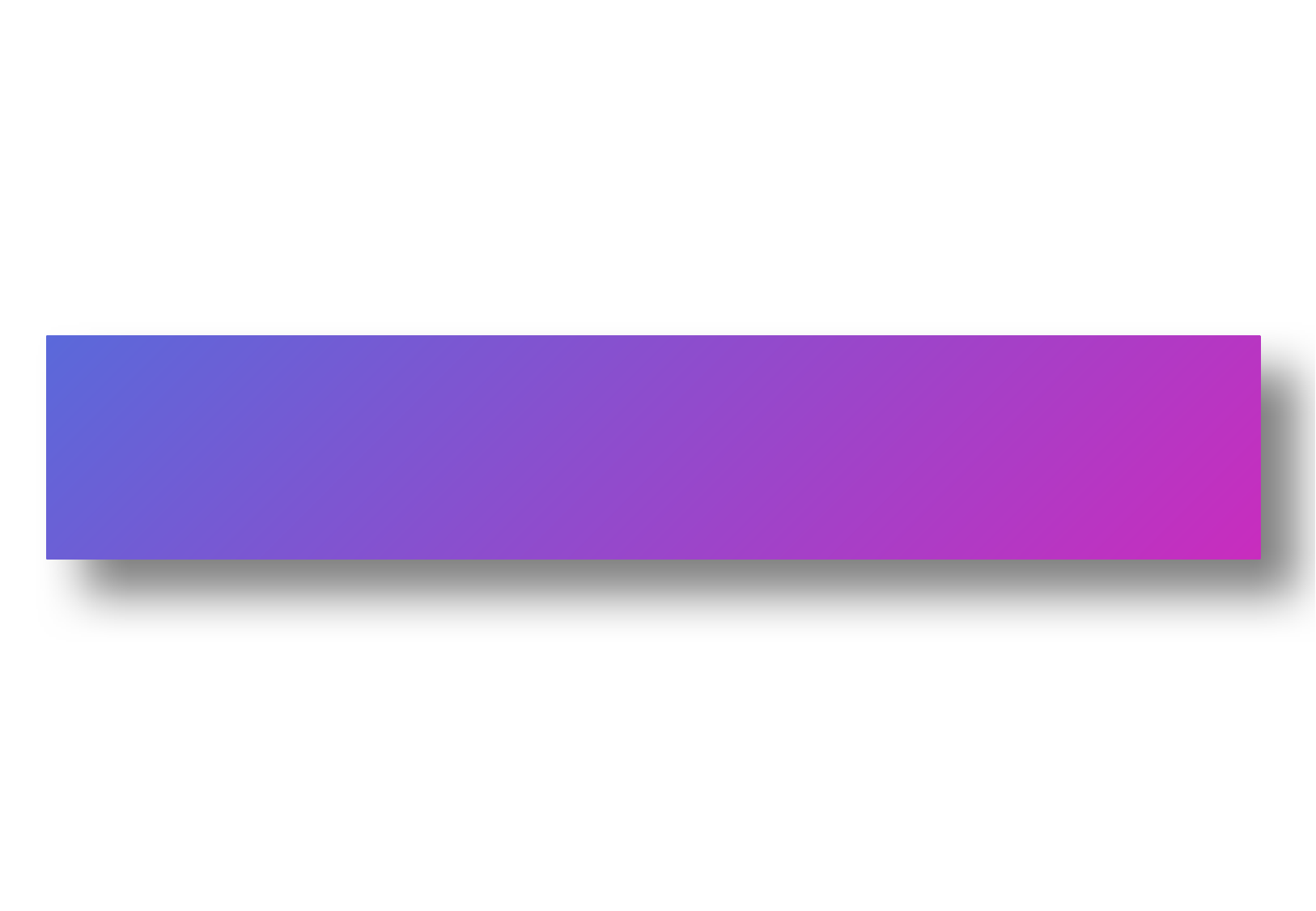

2020 차별금지법 제정을 위한 행동 선포식 D-60일
대세는 이미 차별금지법이다